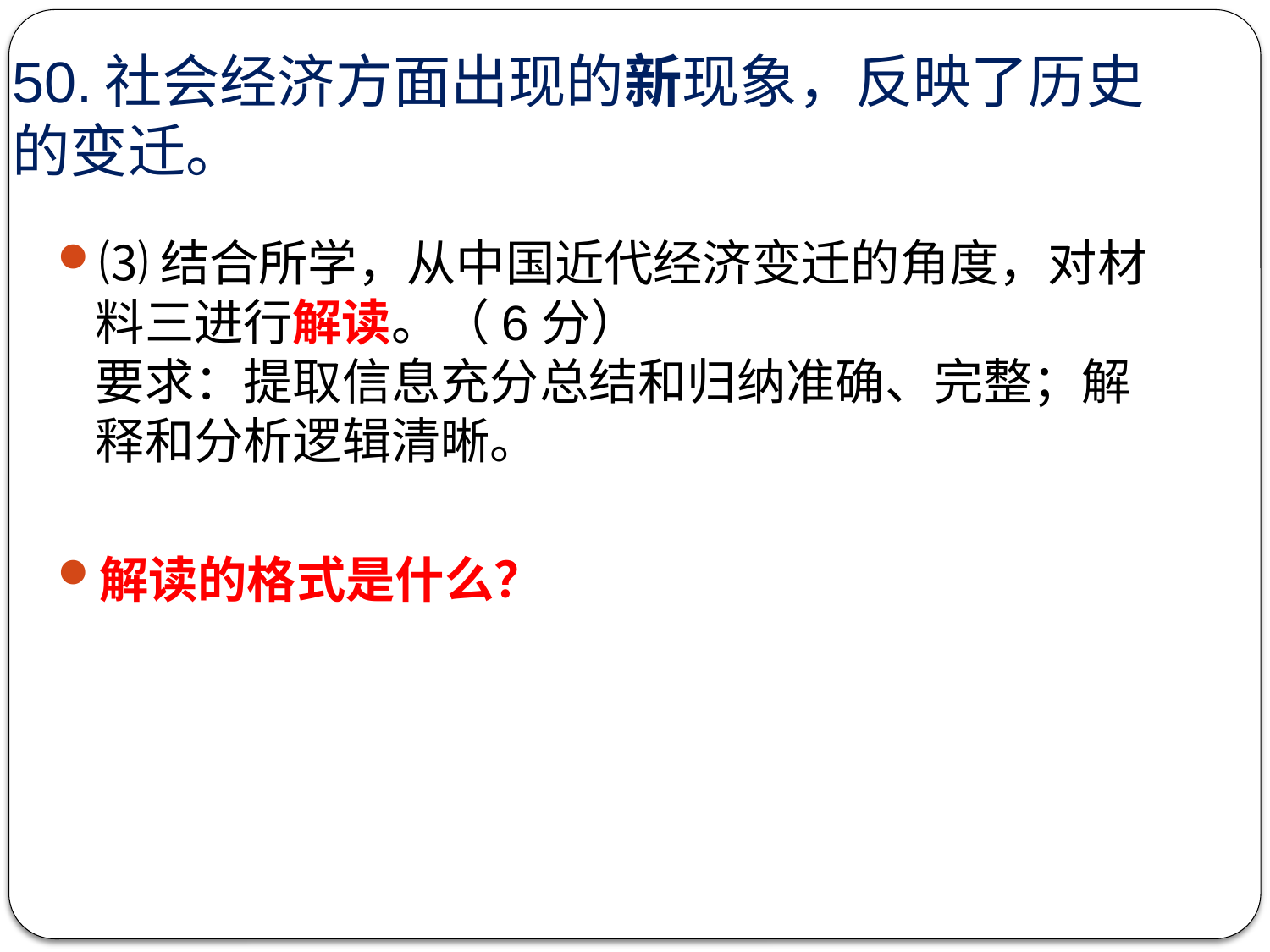

# 50.社会经济方面出现的新现象，反映了历史的变迁。
⑶结合所学，从中国近代经济变迁的角度，对材料三进行解读。（6分）
要求：提取信息充分总结和归纳准确、完整；解释和分析逻辑清晰。

解读的格式是什么？